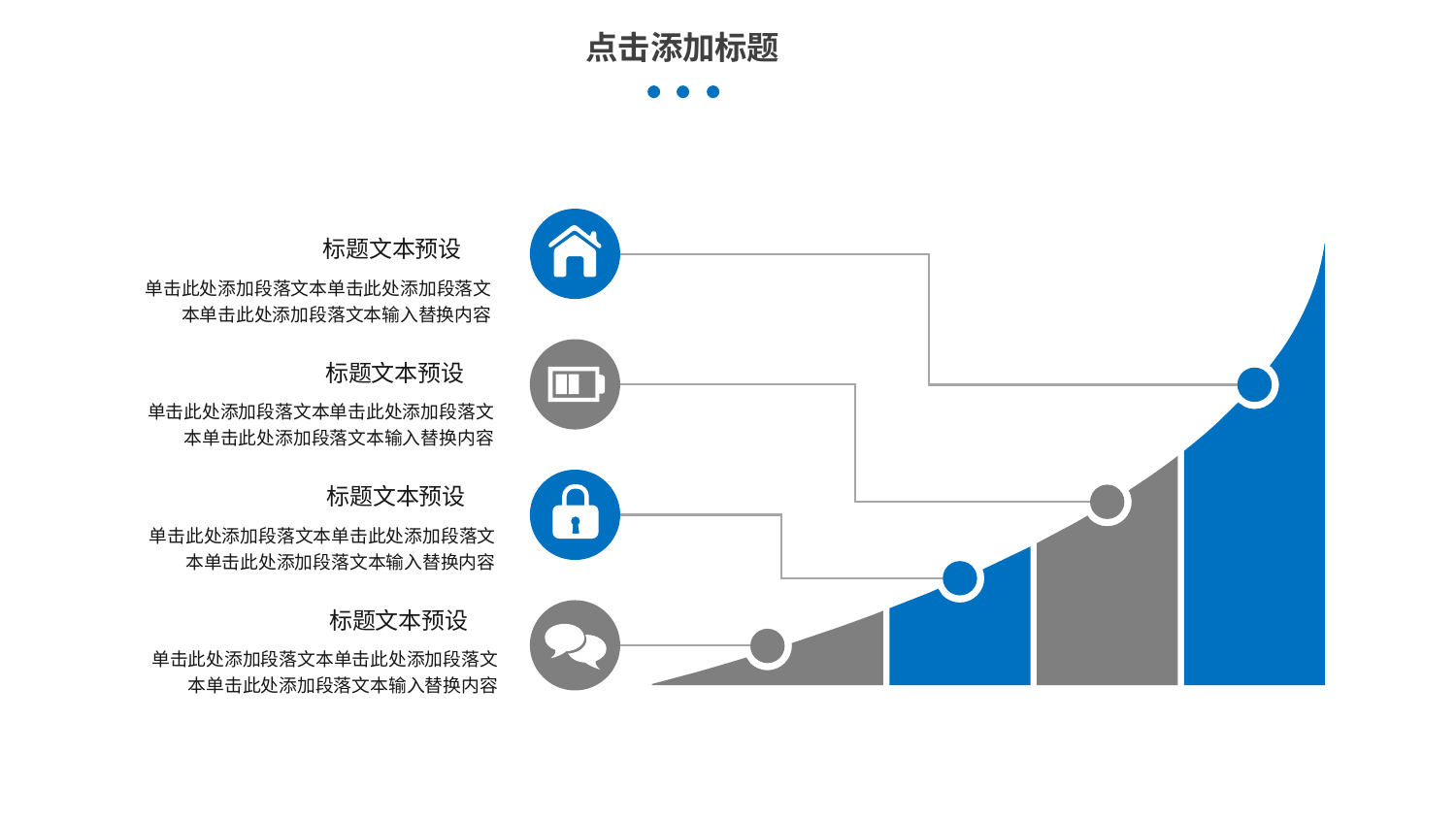

点击添加标题

标题文本预设

单击此处添加段落文本单击此处添加段落文本单击此处添加段落文本输入替换内容

标题文本预设

单击此处添加段落文本单击此处添加段落文本单击此处添加段落文本输入替换内容

标题文本预设

单击此处添加段落文本单击此处添加段落文本单击此处添加段落文本输入替换内容

标题文本预设

单击此处添加段落文本单击此处添加段落文本单击此处添加段落文本输入替换内容